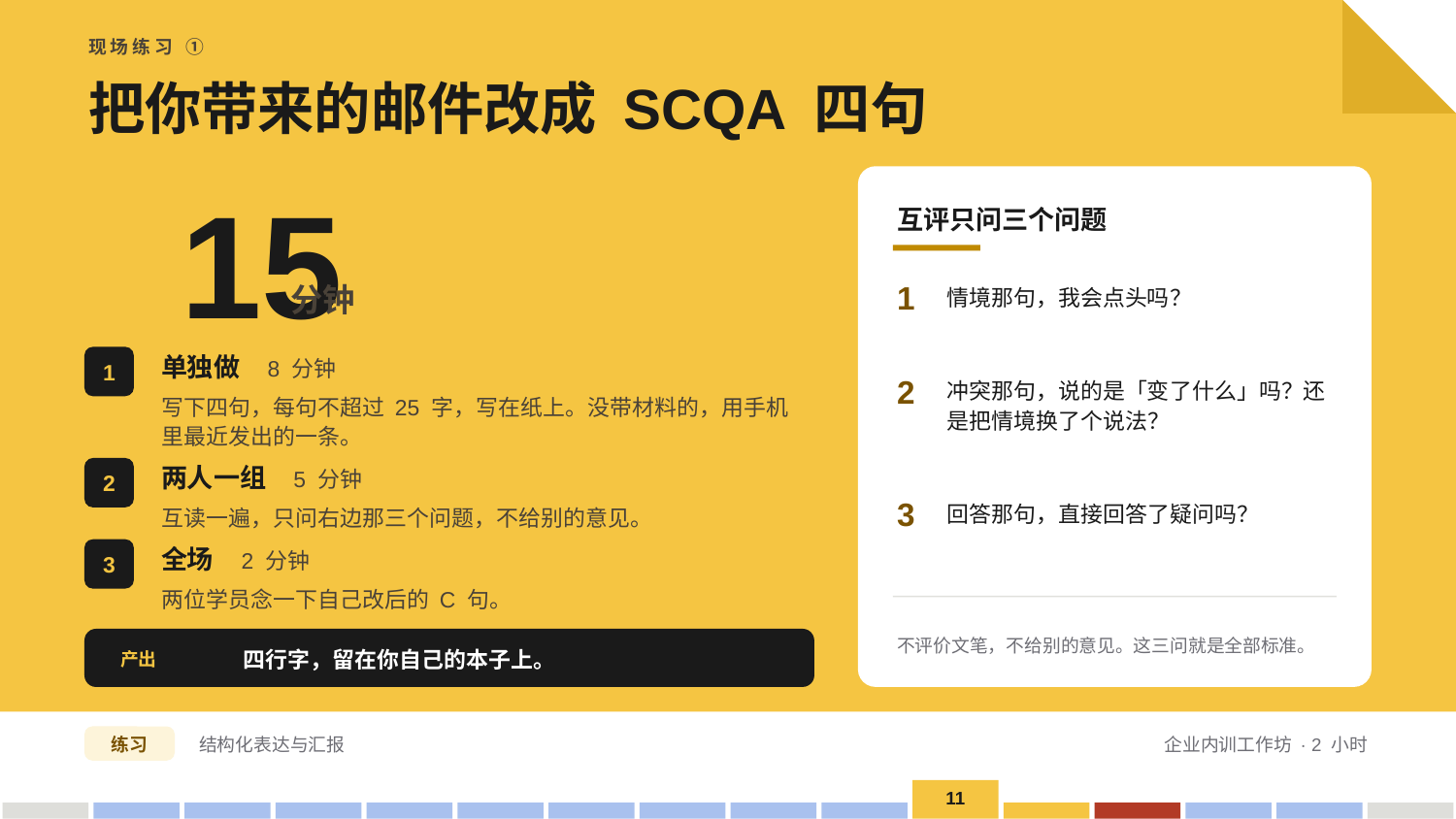

现场练习 ①
把你带来的邮件改成 SCQA 四句

15
互评只问三个问题

分钟
1
情境那句，我会点头吗？
单独做　8 分钟

1
2
冲突那句，说的是「变了什么」吗？还是把情境换了个说法？
写下四句，每句不超过 25 字，写在纸上。没带材料的，用手机里最近发出的一条。
两人一组　5 分钟

2
3
回答那句，直接回答了疑问吗？
互读一遍，只问右边那三个问题，不给别的意见。
全场　2 分钟

3
两位学员念一下自己改后的 C 句。

不评价文笔，不给别的意见。这三问就是全部标准。

产出
四行字，留在你自己的本子上。

练习
结构化表达与汇报
企业内训工作坊 · 2 小时

11